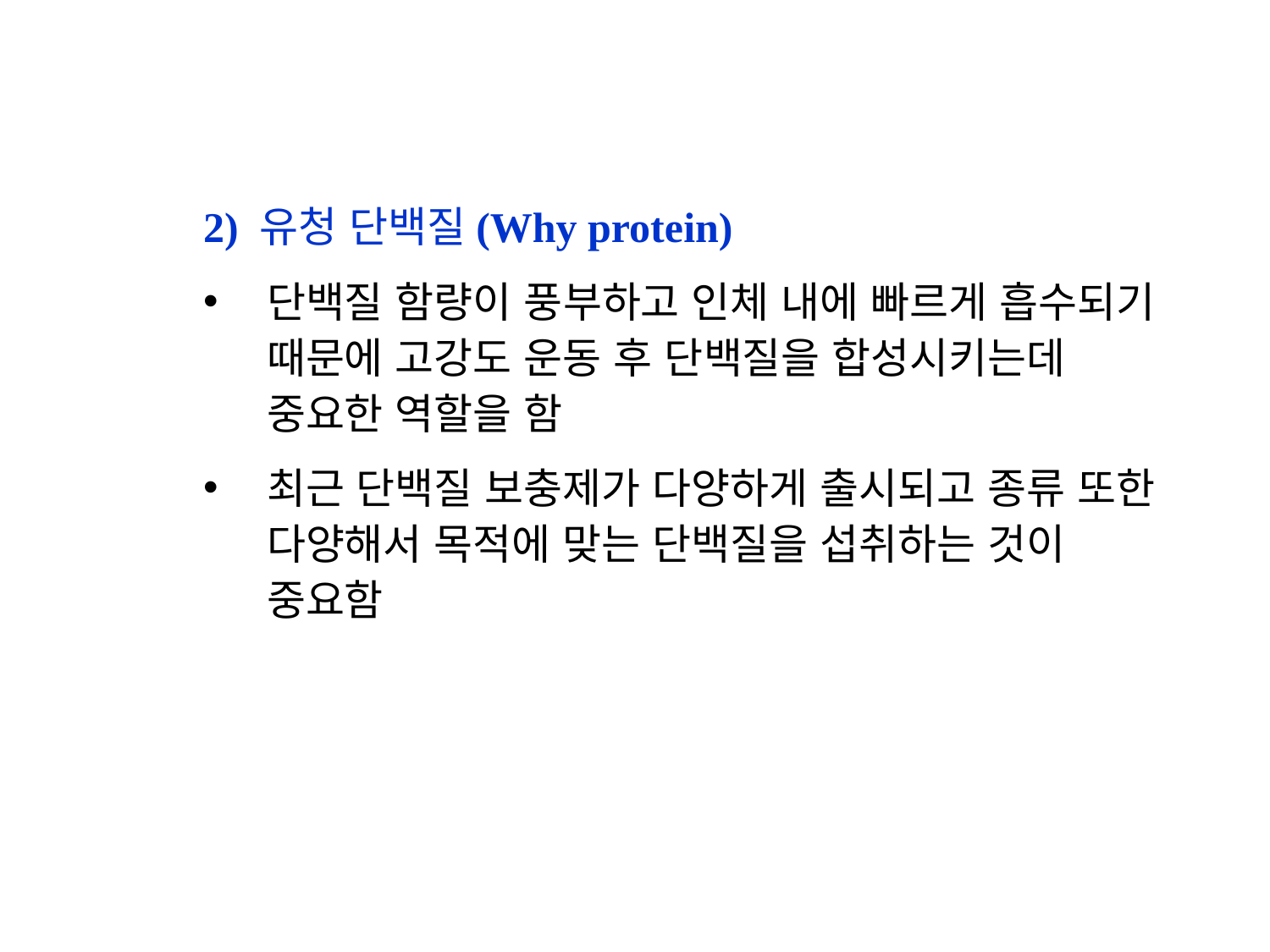

2) 유청 단백질(Why protein)
단백질 함량이 풍부하고 인체 내에 빠르게 흡수되기 때문에 고강도 운동 후 단백질을 합성시키는데 중요한 역할을 함
최근 단백질 보충제가 다양하게 출시되고 종류 또한 다양해서 목적에 맞는 단백질을 섭취하는 것이 중요함